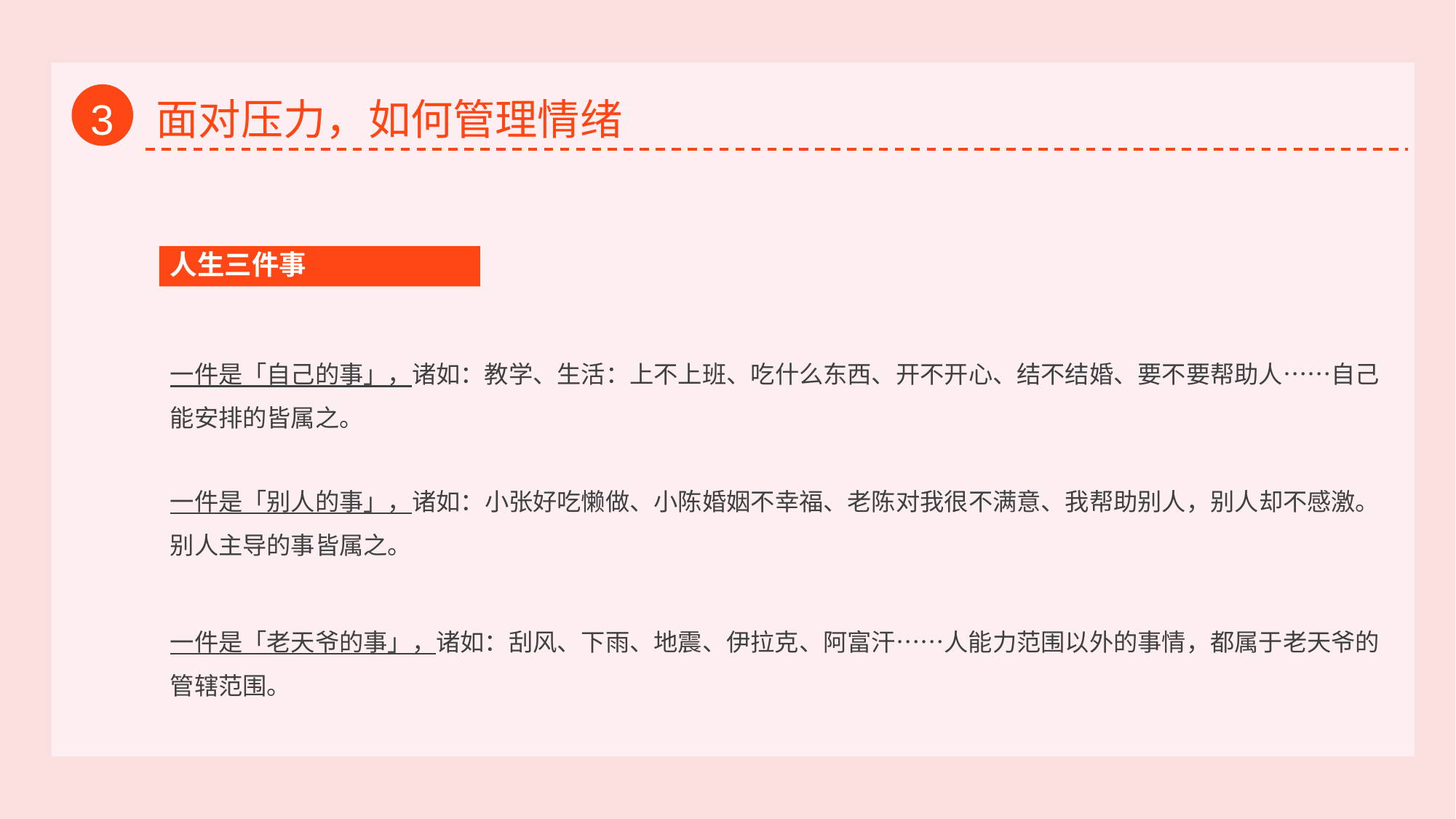

3
面对压力，如何管理情绪
人生三件事
一件是「自己的事」，诸如：教学、生活：上不上班、吃什么东西、开不开心、结不结婚、要不要帮助人……自己能安排的皆属之。

一件是「别人的事」，诸如：小张好吃懒做、小陈婚姻不幸福、老陈对我很不满意、我帮助别人，别人却不感激。别人主导的事皆属之。

一件是「老天爷的事」，诸如：刮风、下雨、地震、伊拉克、阿富汗……人能力范围以外的事情，都属于老天爷的管辖范围。